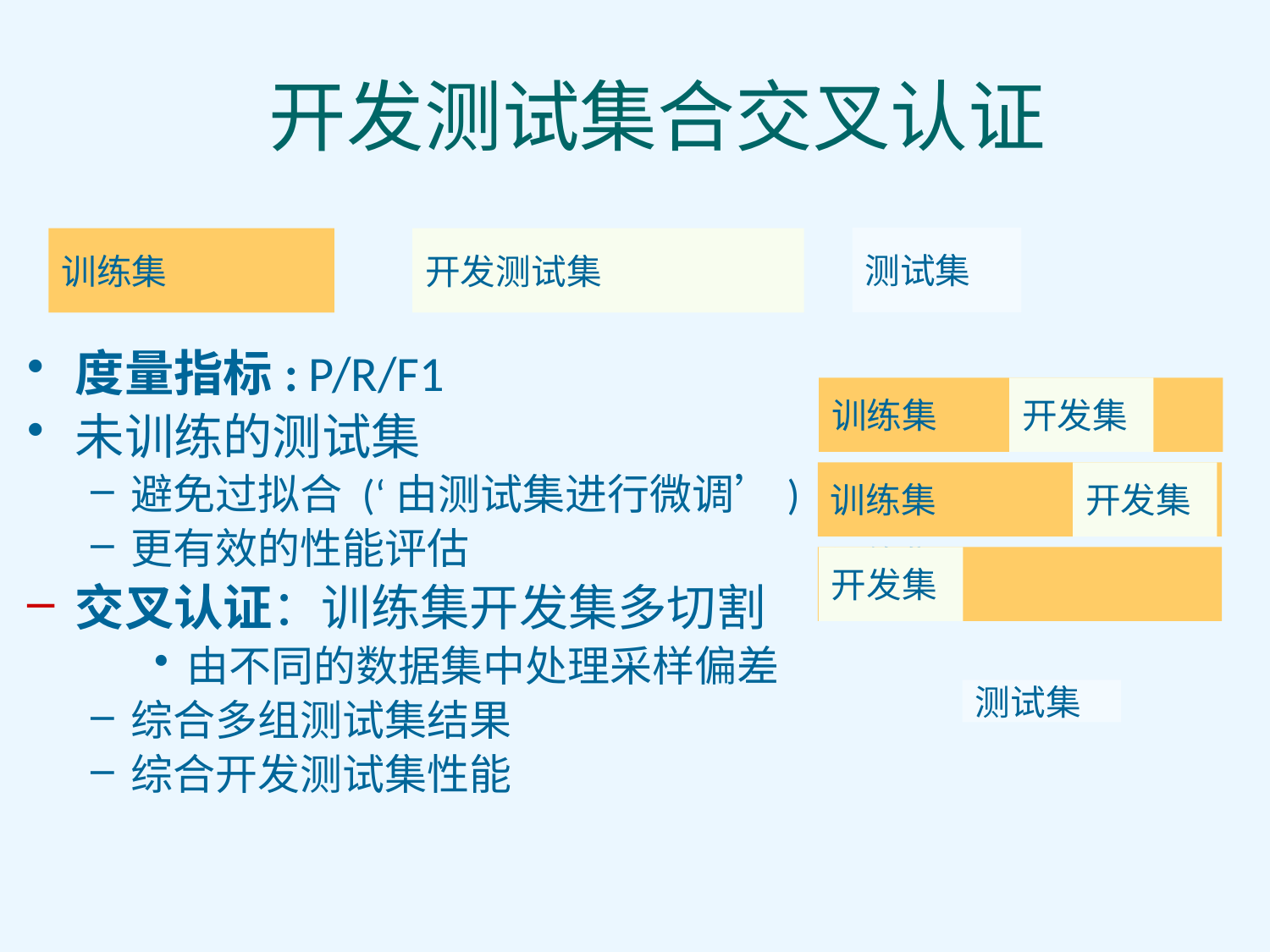

# 开发测试集合交叉认证

度量指标: P/R/F1
未训练的测试集
避免过拟合 (‘由测试集进行微调’)
更有效的性能评估
交叉认证：训练集开发集多切割
由不同的数据集中处理采样偏差
综合多组测试集结果
综合开发测试集性能
测试集
训练集
开发测试集
训练集
开发集
训练集
开发集
训练集

开发集
测试集